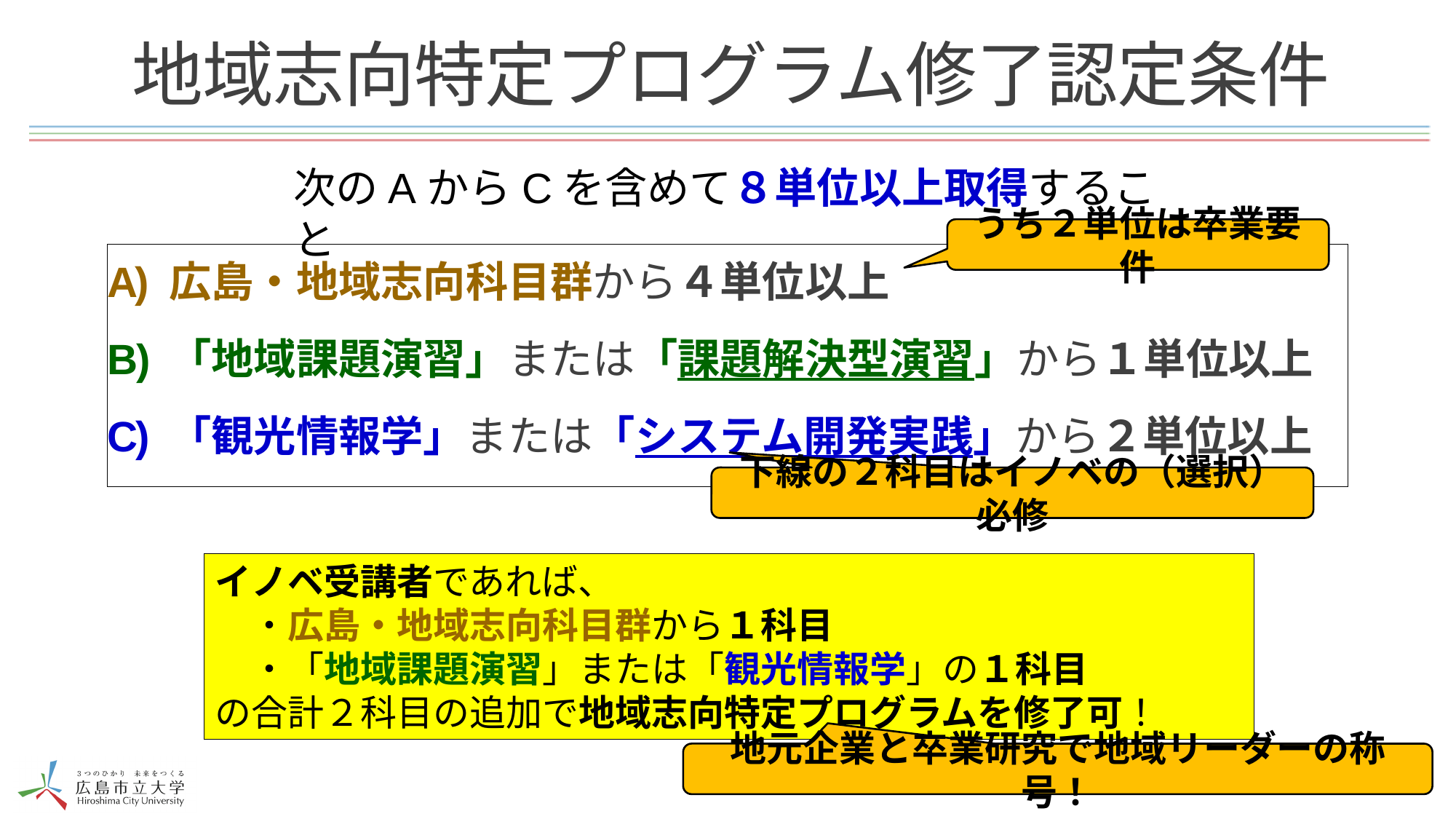

# 地域志向特定プログラム修了認定条件
次のAからCを含めて８単位以上取得すること
うち２単位は卒業要件
広島・地域志向科目群から４単位以上
「地域課題演習」または「課題解決型演習」から１単位以上
「観光情報学」または「システム開発実践」から２単位以上
下線の２科目はイノベの（選択）必修
イノベ受講者であれば、
　・広島・地域志向科目群から１科目
　・「地域課題演習」または「観光情報学」の１科目
の合計２科目の追加で地域志向特定プログラムを修了可！
地元企業と卒業研究で地域リーダーの称号！